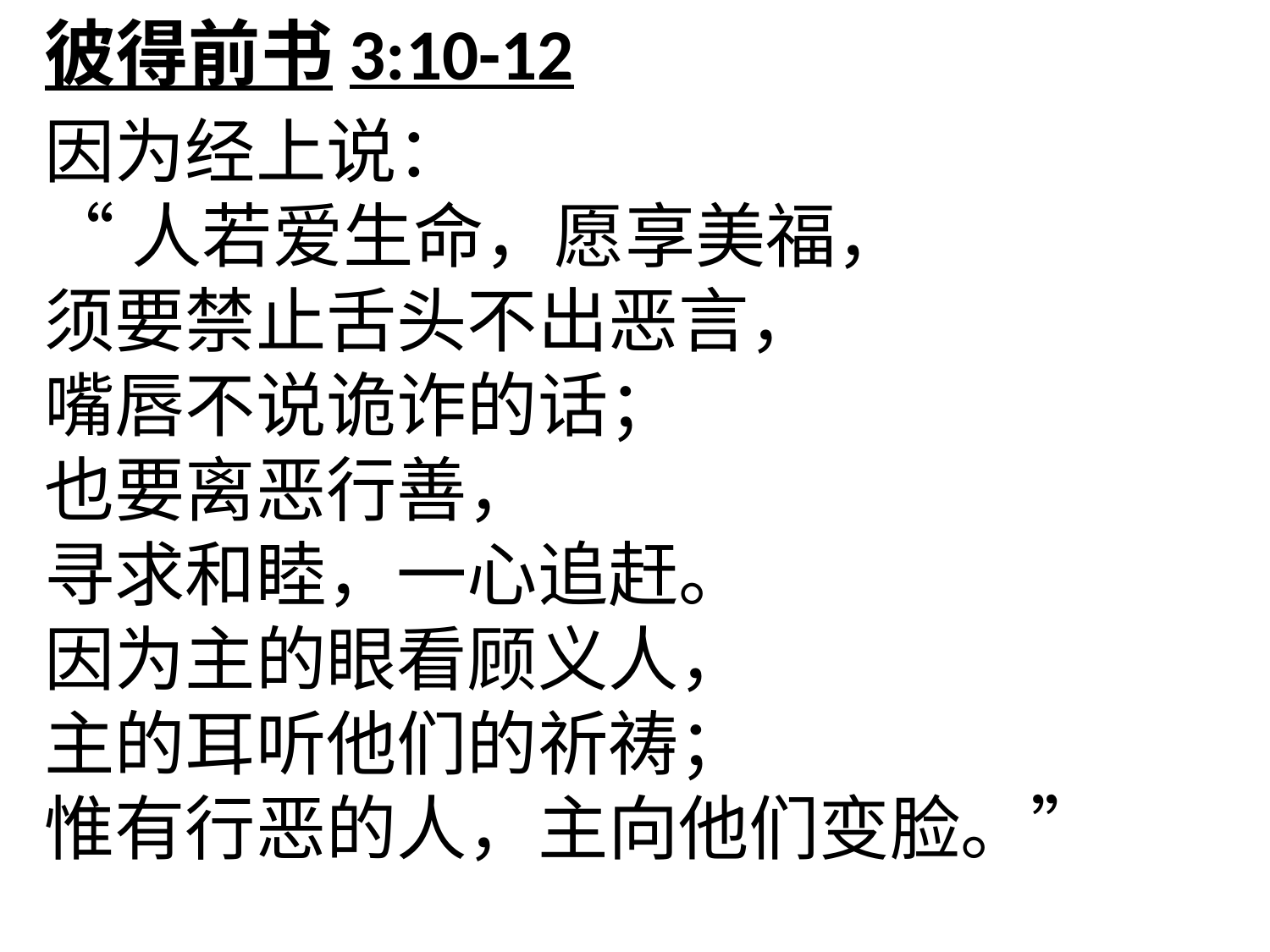

# 彼得前书3:10-12
因为经上说：
“人若爱生命，愿享美福，
须要禁止舌头不出恶言，
嘴唇不说诡诈的话；
也要离恶行善，
寻求和睦，一心追赶。
因为主的眼看顾义人，
主的耳听他们的祈祷；
惟有行恶的人，主向他们变脸。”